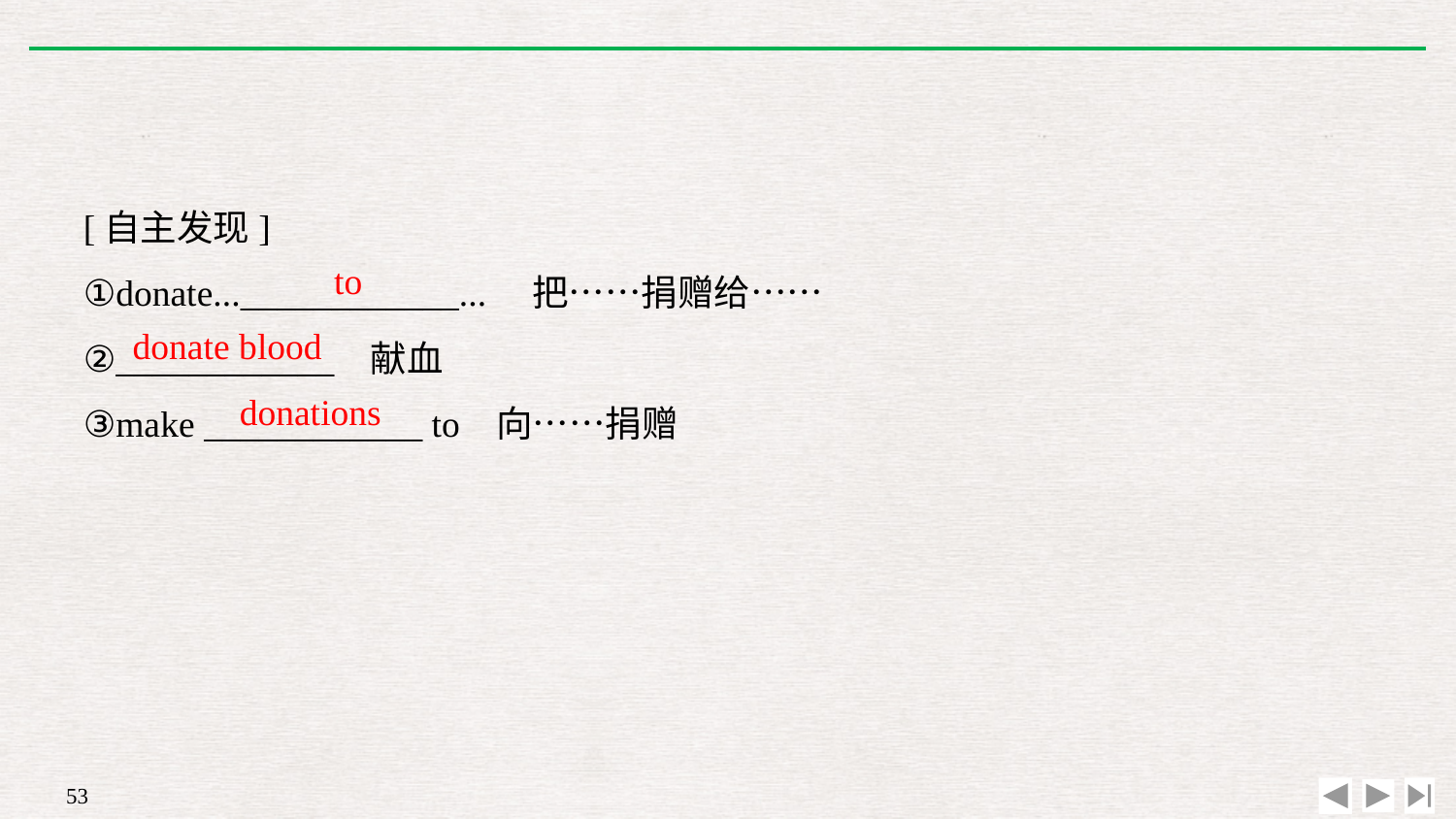

[自主发现]
①donate...____________...　把……捐赠给……
②____________   献血
③make ____________ to   向……捐赠
to
donate blood
donations